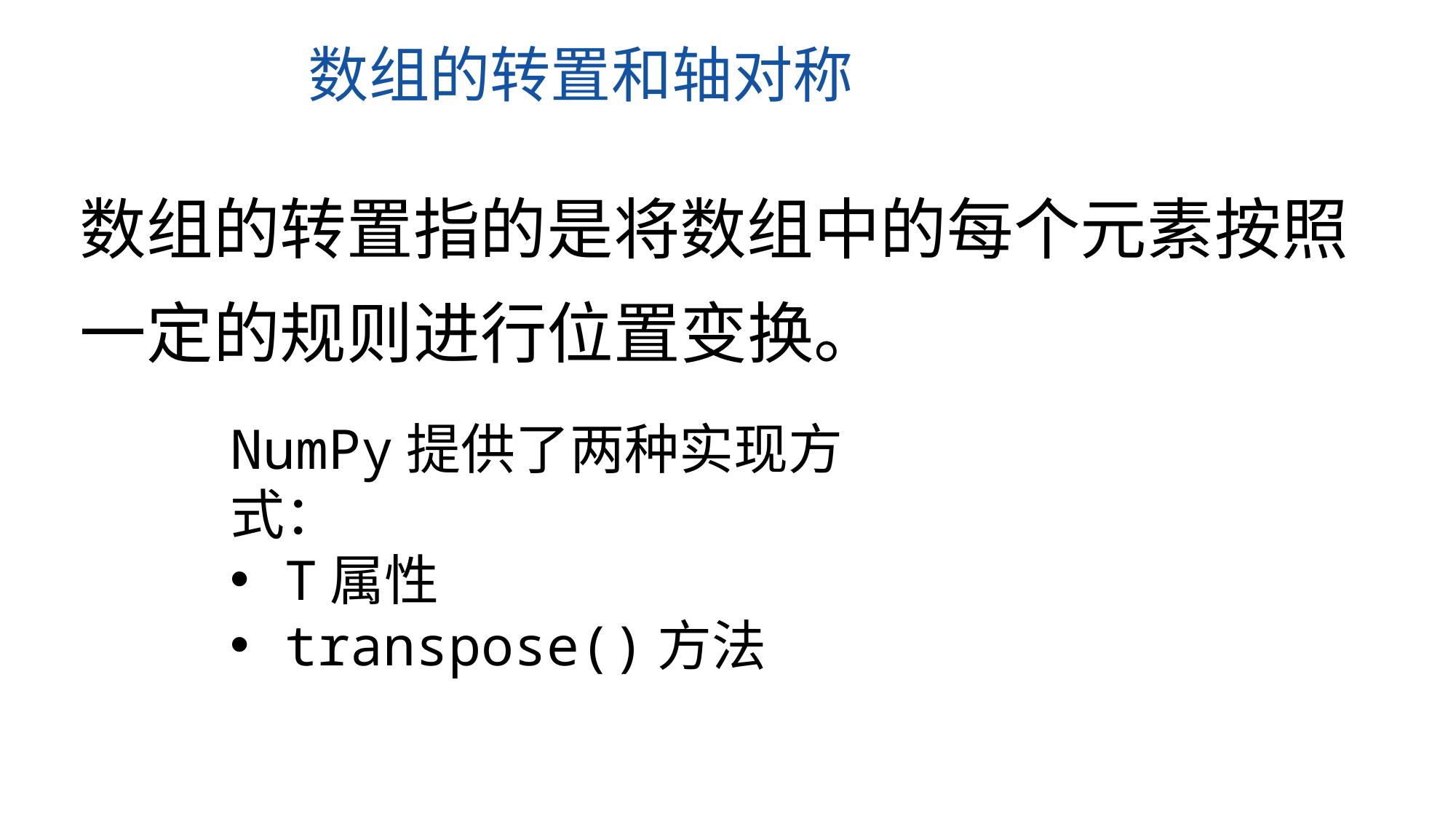

数组的转置和轴对称
数组的转置指的是将数组中的每个元素按照一定的规则进行位置变换。
NumPy提供了两种实现方式：
T属性
transpose()方法